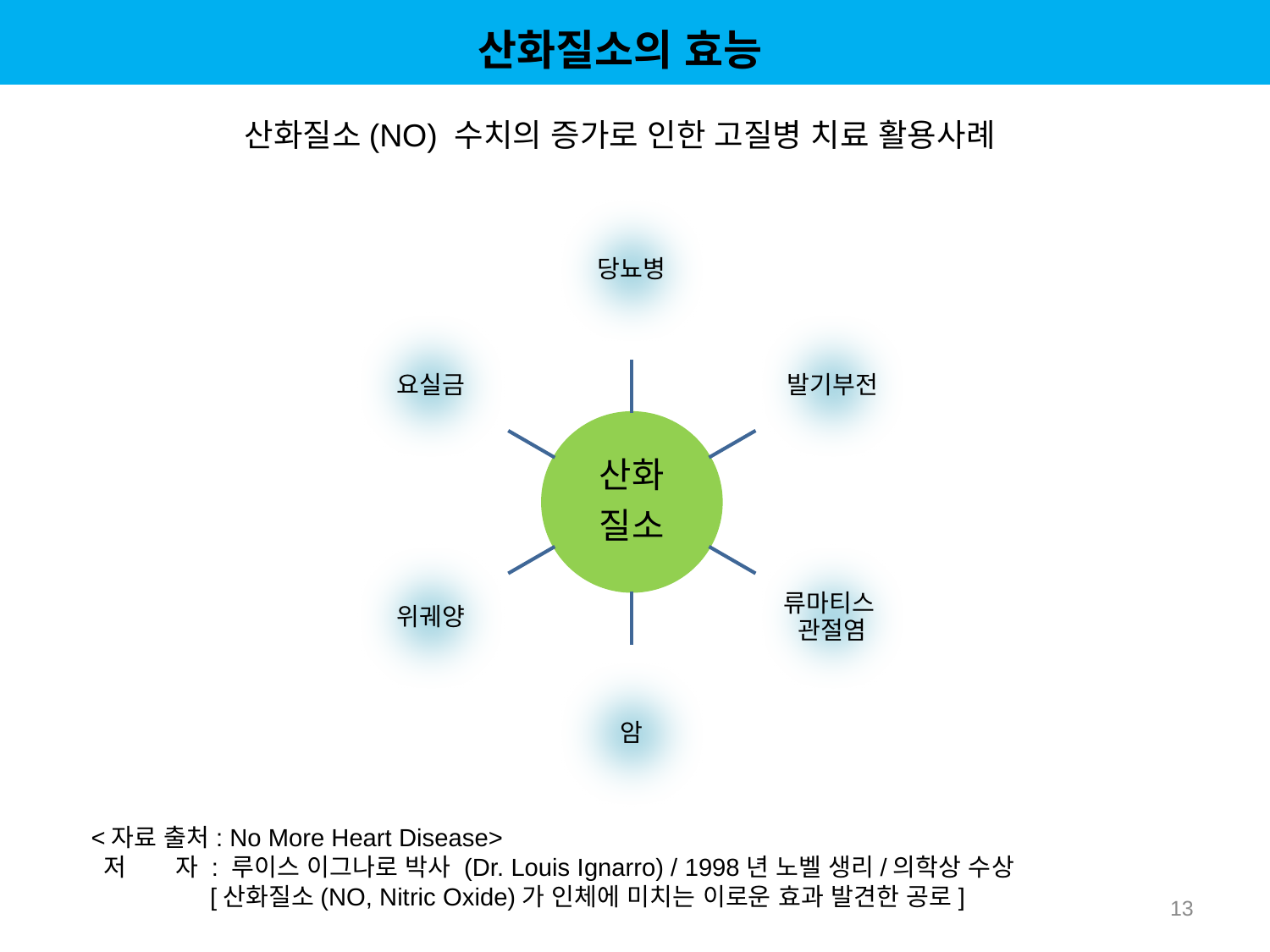

산화질소의 효능
산화질소(NO) 수치의 증가로 인한 고질병 치료 활용사례
산화
질소

당뇨병

발기부전

류마티스  관절염

암

위궤양

요실금
<자료 출처: No More Heart Disease>
 저       자 : 루이스 이그나로 박사 (Dr. Louis Ignarro) / 1998년 노벨 생리/의학상 수상
                 [산화질소(NO, Nitric Oxide)가 인체에 미치는 이로운 효과 발견한 공로]
13